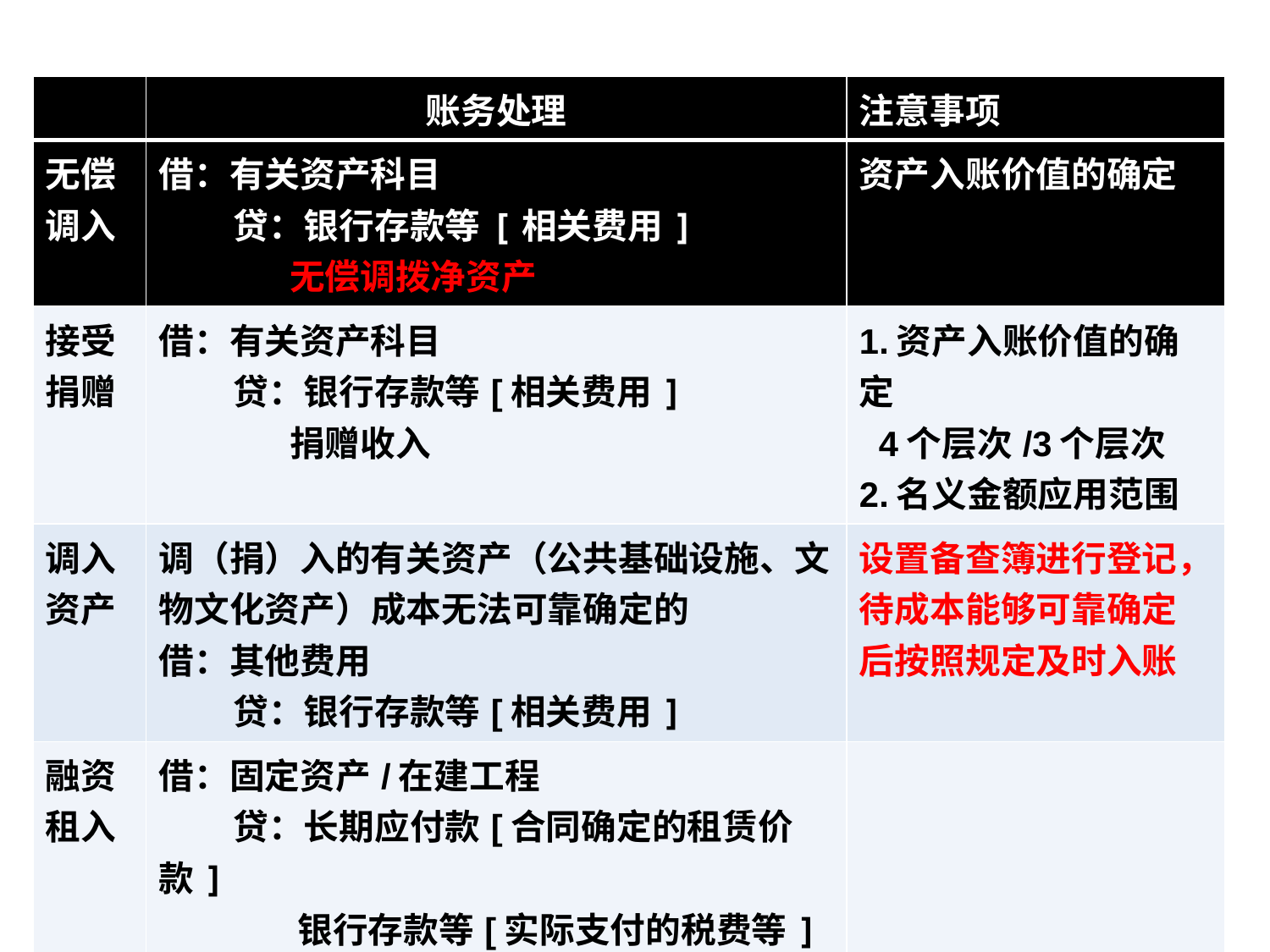

|  | 账务处理 | 注意事项 |
| --- | --- | --- |
| 无偿调入 | 借：有关资产科目 贷：银行存款等[相关费用] 无偿调拨净资产 | 资产入账价值的确定 |
| 接受捐赠 | 借：有关资产科目 贷：银行存款等[相关费用] 捐赠收入 | 1.资产入账价值的确定 4个层次/3个层次 2.名义金额应用范围 |
| 调入资产 | 调（捐）入的有关资产（公共基础设施、文物文化资产）成本无法可靠确定的 借：其他费用 贷：银行存款等[相关费用] | 设置备查簿进行登记，待成本能够可靠确定后按照规定及时入账 |
| 融资租入 | 借：固定资产/在建工程 贷：长期应付款[合同确定的租赁价款] 银行存款等[实际支付的税费等] |  |
| 置换取得 | 以“库存物品”为例 | 不同于以非现金资产取得股权投资 |
118